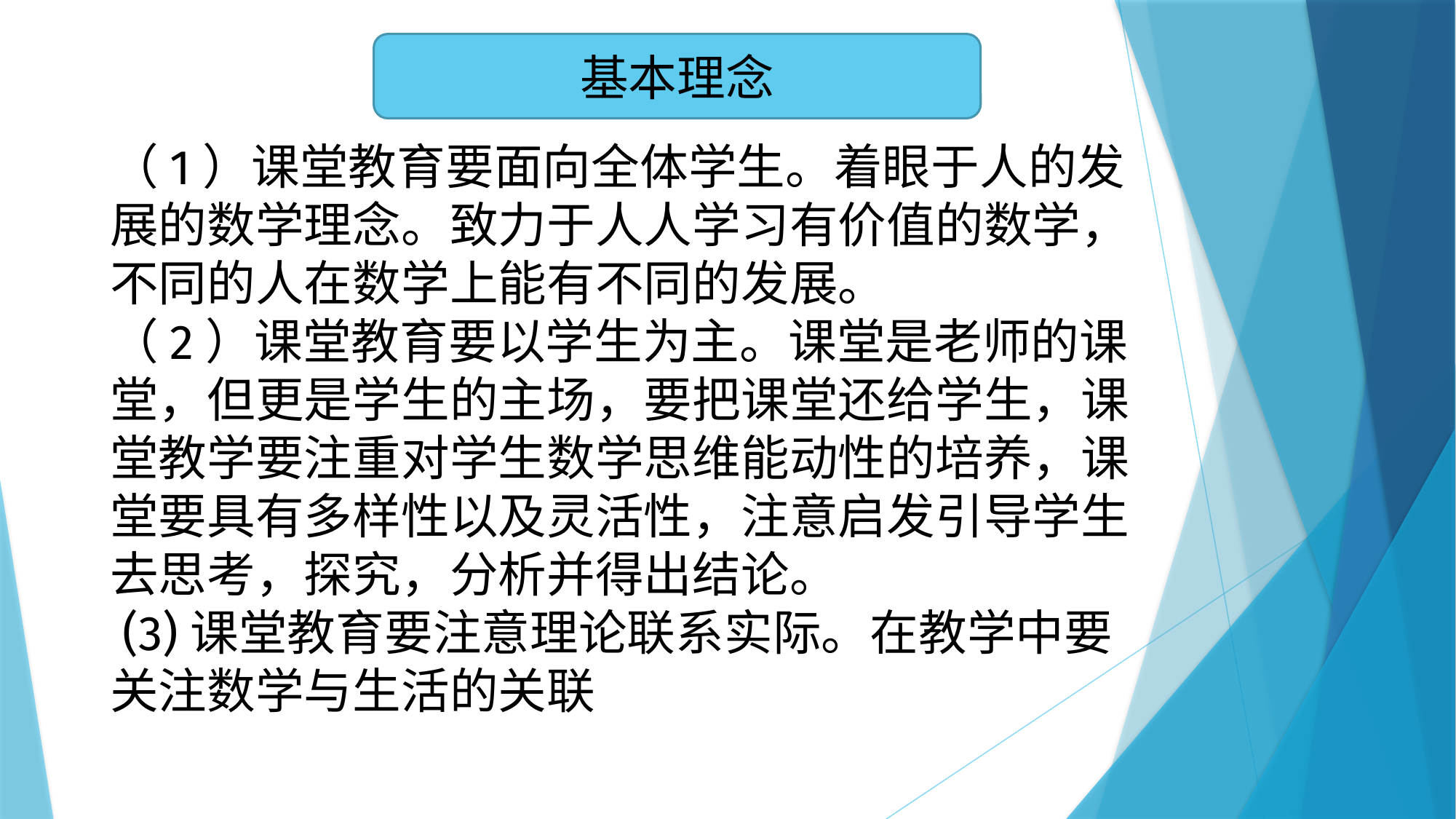

基本理念
（1）课堂教育要面向全体学生。着眼于人的发展的数学理念。致力于人人学习有价值的数学，不同的人在数学上能有不同的发展。
（2）课堂教育要以学生为主。课堂是老师的课堂，但更是学生的主场，要把课堂还给学生，课堂教学要注重对学生数学思维能动性的培养，课堂要具有多样性以及灵活性，注意启发引导学生去思考，探究，分析并得出结论。
 (3)课堂教育要注意理论联系实际。在教学中要关注数学与生活的关联